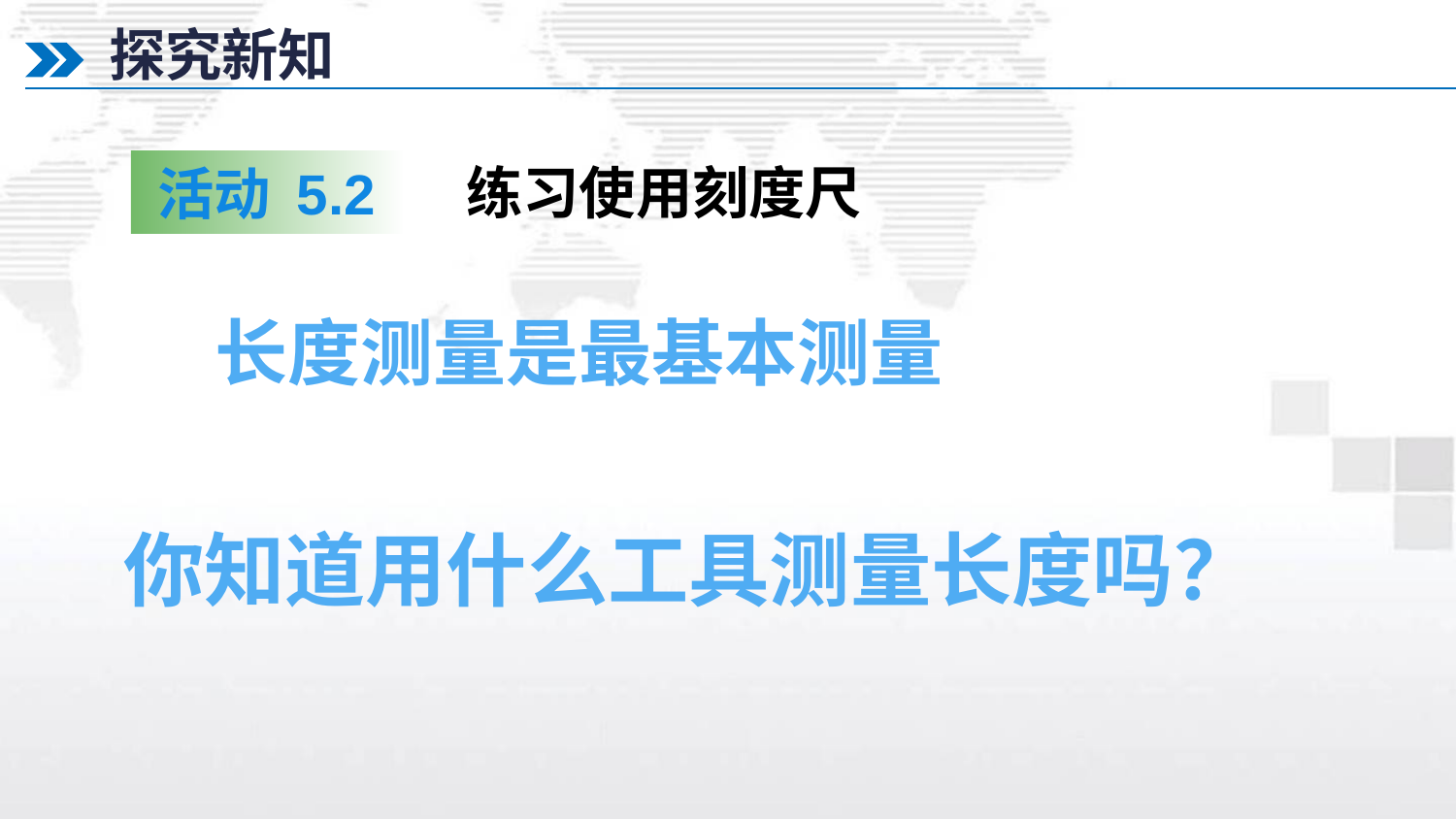

# 探究新知
练习使用刻度尺
活动 5.2
长度测量是最基本测量
你知道用什么工具测量长度吗？